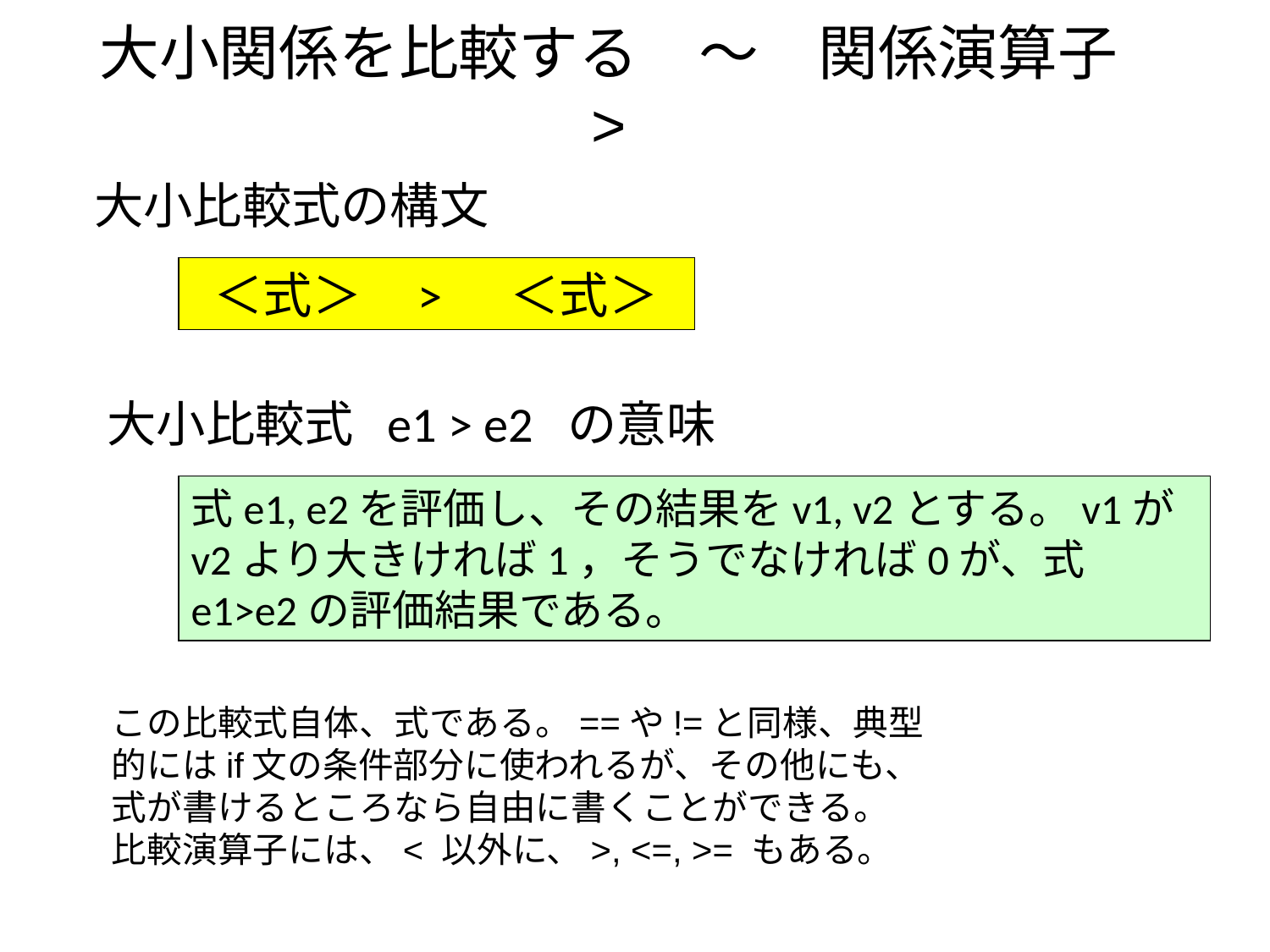

# 大小関係を比較する　～　関係演算子 >
大小比較式の構文
 ＜式＞    >     ＜式＞
 大小比較式  e1 > e2  の意味
式e1, e2を評価し、その結果をv1, v2とする。v1がv2より大きければ1，そうでなければ0が、式e1>e2の評価結果である。
この比較式自体、式である。==や!=と同様、典型的にはif文の条件部分に使われるが、その他にも、式が書けるところなら自由に書くことができる。
比較演算子には、< 以外に、>, <=, >= もある。